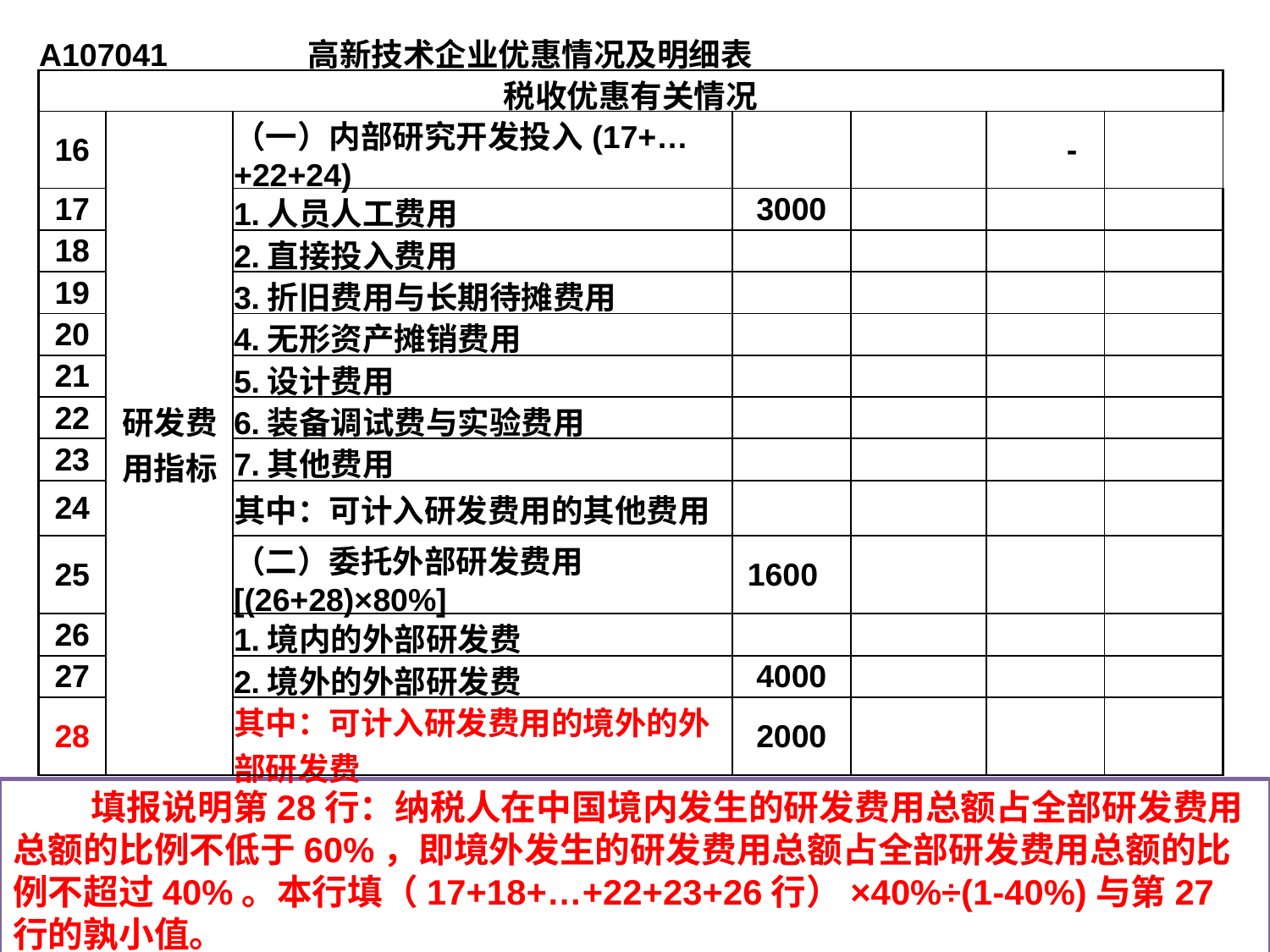

| A107041 高新技术企业优惠情况及明细表 |  |  |  |  |  |  |
| --- | --- | --- | --- | --- | --- | --- |
| 税收优惠有关情况 |  |  |  |  |  |  |
| 16 | 研发费用指标 | （一）内部研究开发投入(17+…+22+24) |  |  | - |  |
| 17 |  | 1.人员人工费用 | 3000 |  |  |  |
| 18 |  | 2.直接投入费用 |  |  |  |  |
| 19 |  | 3.折旧费用与长期待摊费用 |  |  |  |  |
| 20 |  | 4.无形资产摊销费用 |  |  |  |  |
| 21 |  | 5.设计费用 |  |  |  |  |
| 22 |  | 6.装备调试费与实验费用 |  |  |  |  |
| 23 |  | 7.其他费用 |  |  |  |  |
| 24 |  | 其中：可计入研发费用的其他费用 |  |  |  |  |
| 25 |  | （二）委托外部研发费用[(26+28)×80%] | 1600 |  |  |  |
| 26 |  | 1.境内的外部研发费 |  |  |  |  |
| 27 |  | 2.境外的外部研发费 | 4000 |  |  |  |
| 28 |  | 其中：可计入研发费用的境外的外部研发费 | 2000 |  |  |  |
   填报说明第28行：纳税人在中国境内发生的研发费用总额占全部研发费用总额的比例不低于60%，即境外发生的研发费用总额占全部研发费用总额的比例不超过40%。本行填（17+18+…+22+23+26行）×40%÷(1-40%)与第27行的孰小值。